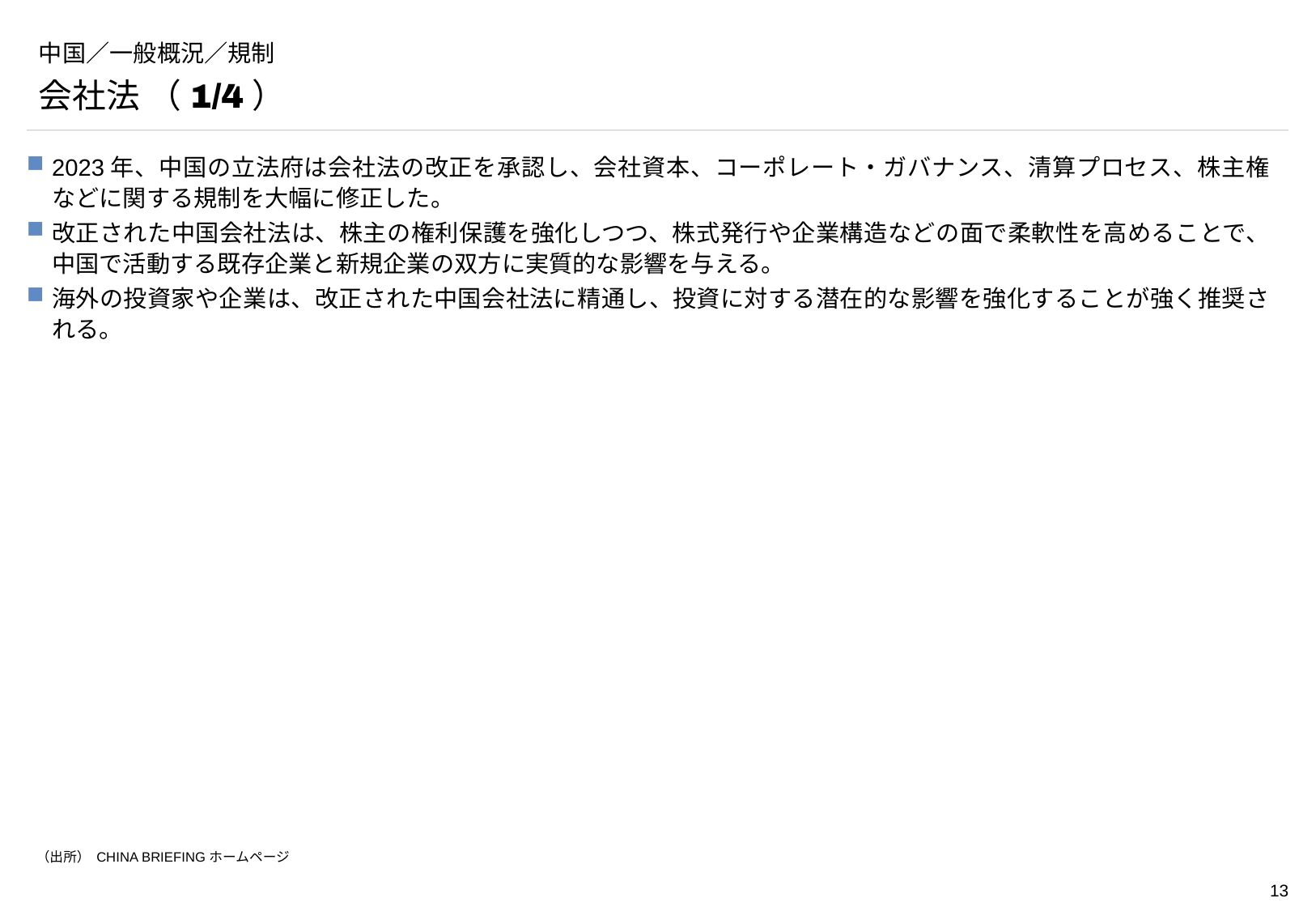

# 中国／一般概況／規制
会社法 （1/4）
2023年、中国の立法府は会社法の改正を承認し、会社資本、コーポレート・ガバナンス、清算プロセス、株主権などに関する規制を大幅に修正した。
改正された中国会社法は、株主の権利保護を強化しつつ、株式発行や企業構造などの面で柔軟性を高めることで、中国で活動する既存企業と新規企業の双方に実質的な影響を与える。
海外の投資家や企業は、改正された中国会社法に精通し、投資に対する潜在的な影響を強化することが強く推奨される。
（出所） CHINA BRIEFINGホームページ